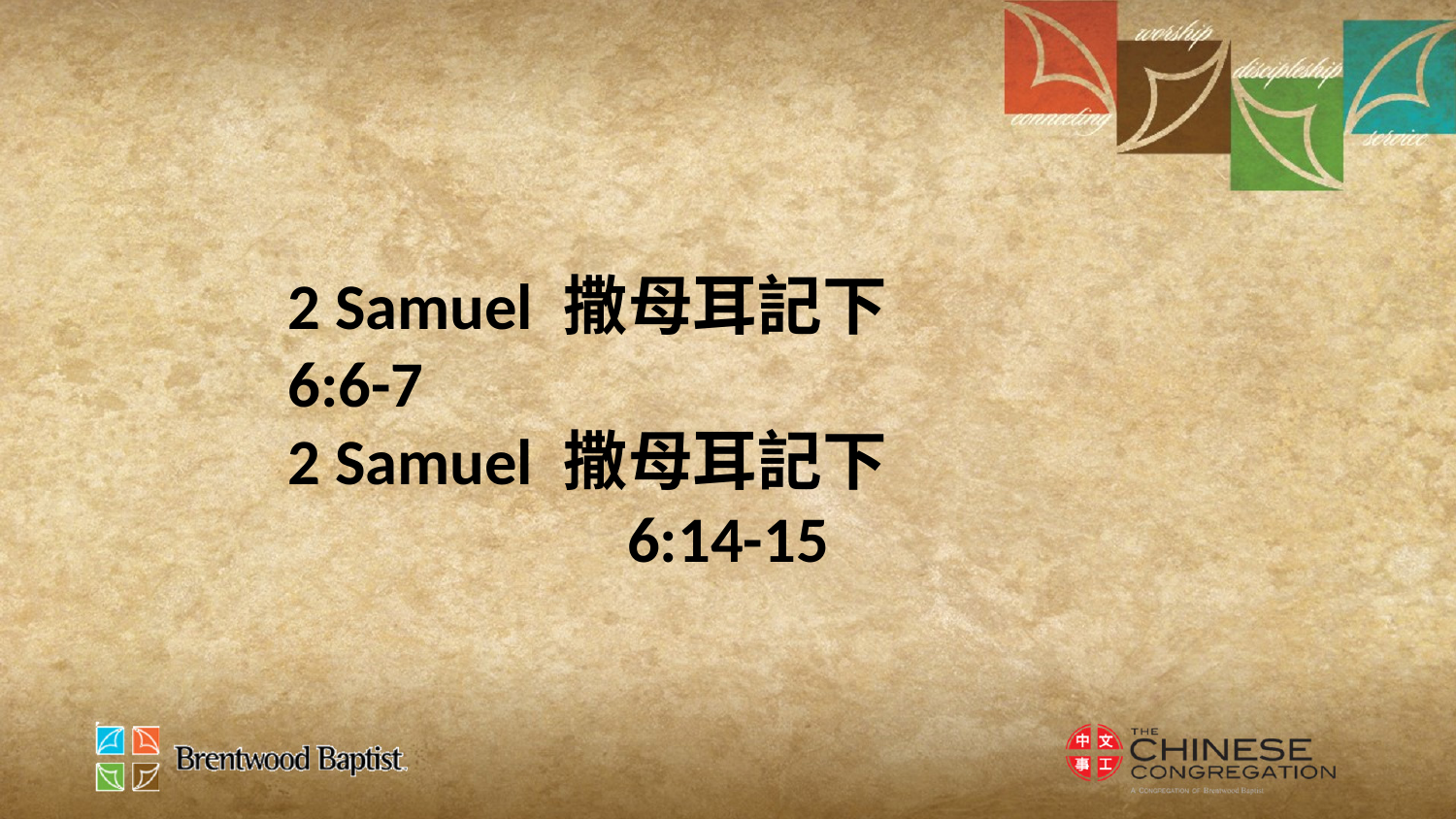

2 Samuel 撒母耳記下
6:6-7
2 Samuel 撒母耳記下
6:14-15